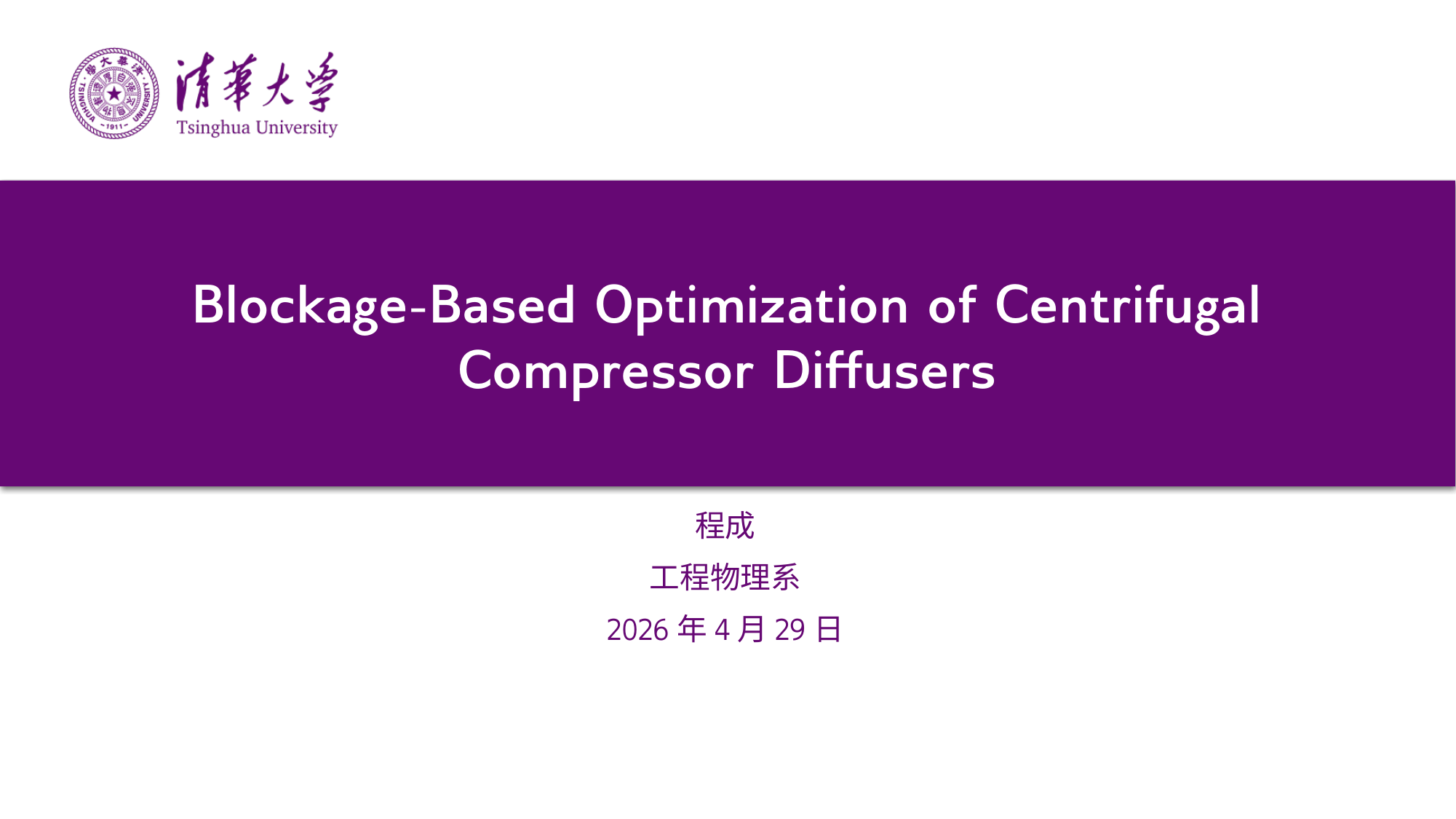

# Blockage-Based Optimization of Centrifugal Compressor Diffusers
程成
工程物理系
2026年4月29日